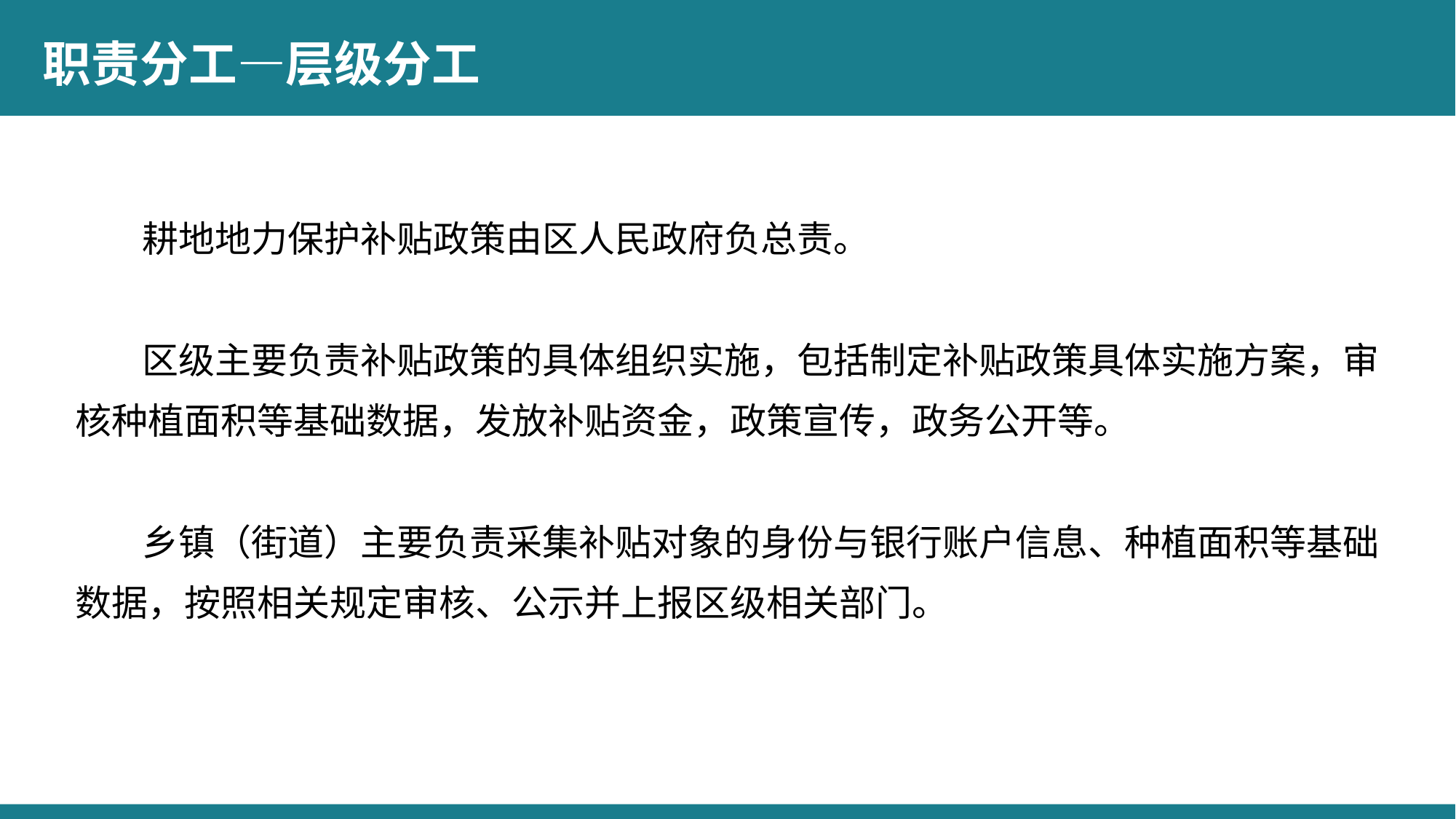

职责分工—层级分工

耕地地力保护补贴政策由区人民政府负总责。

区级主要负责补贴政策的具体组织实施，包括制定补贴政策具体实施方案，审核种植面积等基础数据，发放补贴资金，政策宣传，政务公开等。

乡镇（街道）主要负责采集补贴对象的身份与银行账户信息、种植面积等基础数据，按照相关规定审核、公示并上报区级相关部门。